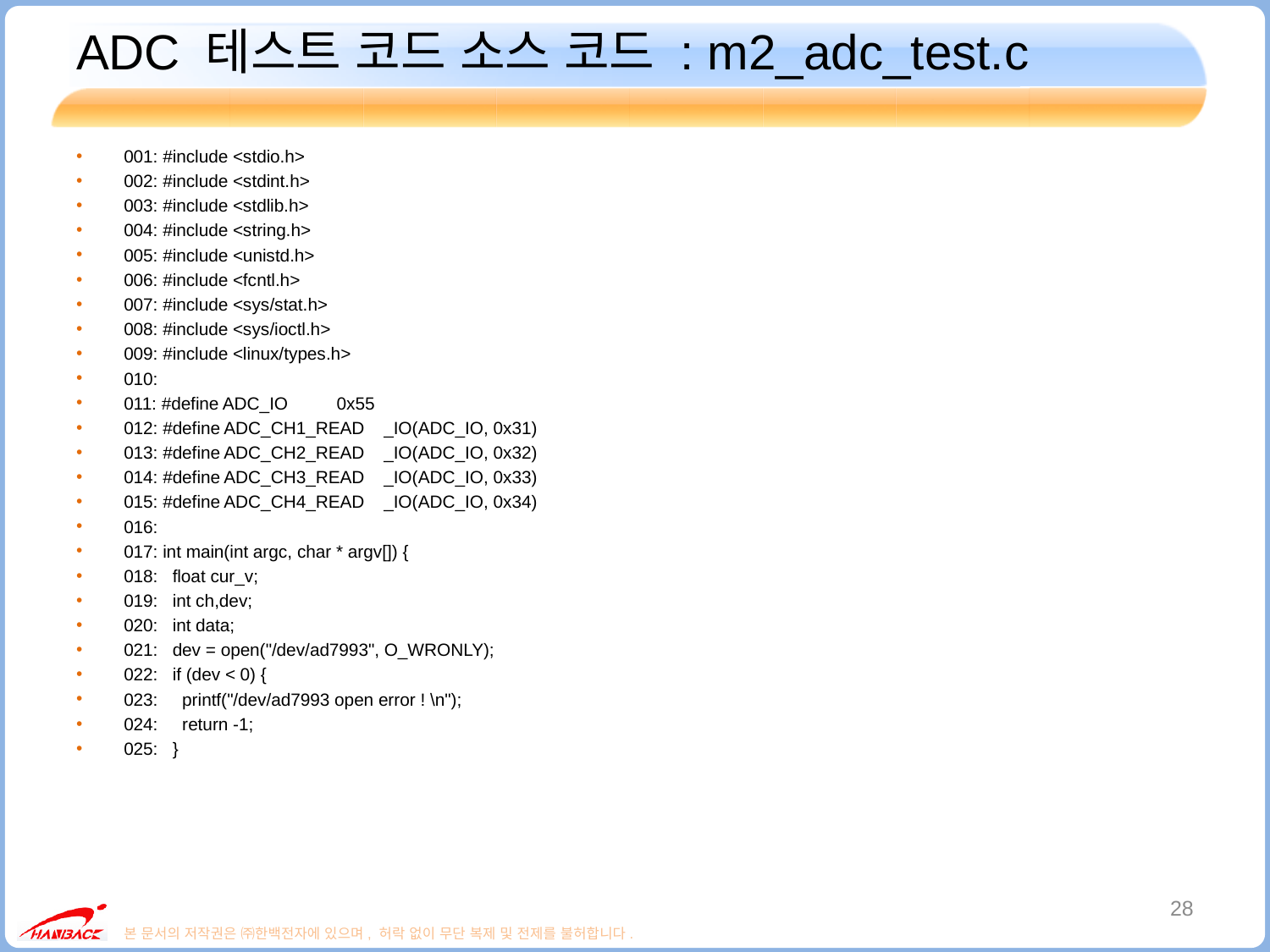

# ADC 테스트 코드 소스 코드 : m2_adc_test.c
001: #include <stdio.h>
002: #include <stdint.h>
003: #include <stdlib.h>
004: #include <string.h>
005: #include <unistd.h>
006: #include <fcntl.h>
007: #include <sys/stat.h>
008: #include <sys/ioctl.h>
009: #include <linux/types.h>
010:
011: #define ADC_IO          0x55
012: #define ADC_CH1_READ    _IO(ADC_IO, 0x31)
013: #define ADC_CH2_READ    _IO(ADC_IO, 0x32)
014: #define ADC_CH3_READ    _IO(ADC_IO, 0x33)
015: #define ADC_CH4_READ    _IO(ADC_IO, 0x34)
016:
017: int main(int argc, char * argv[]) {
018:   float cur_v;
019:   int ch,dev;
020:   int data;
021:   dev = open("/dev/ad7993", O_WRONLY);
022:   if (dev < 0) {
023:     printf("/dev/ad7993 open error ! \n");
024:     return -1;
025:   }
28